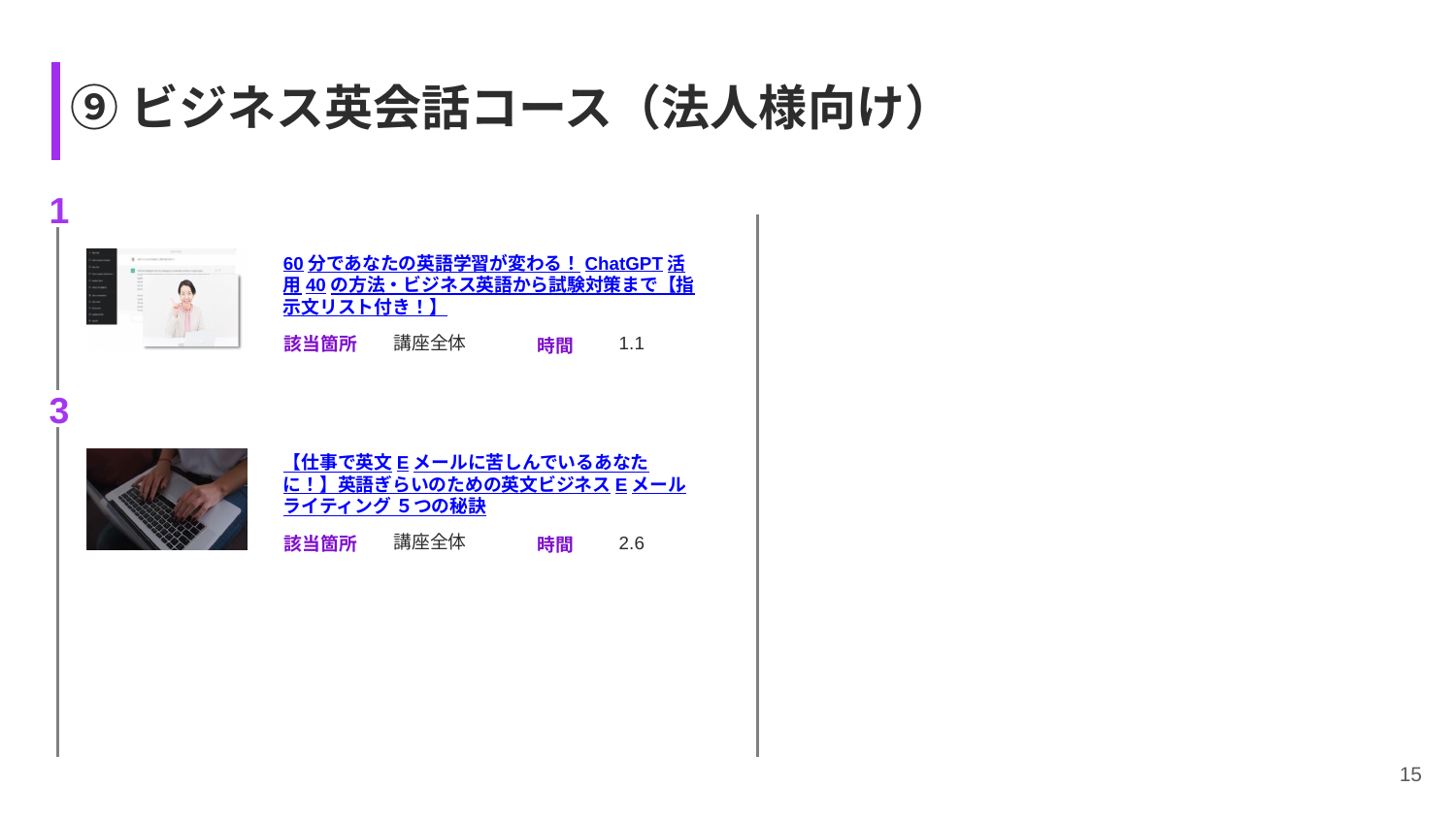

# ⑨ビジネス英会話コース（法人様向け）
1

60分であなたの英語学習が変わる！ChatGPT活用40の方法・ビジネス英語から試験対策まで【指示文リスト付き！】

講座全体
1.1
3

【仕事で英文Eメールに苦しんでいるあなたに！】英語ぎらいのための英文ビジネスEメールライティング ５つの秘訣

講座全体
2.6

15